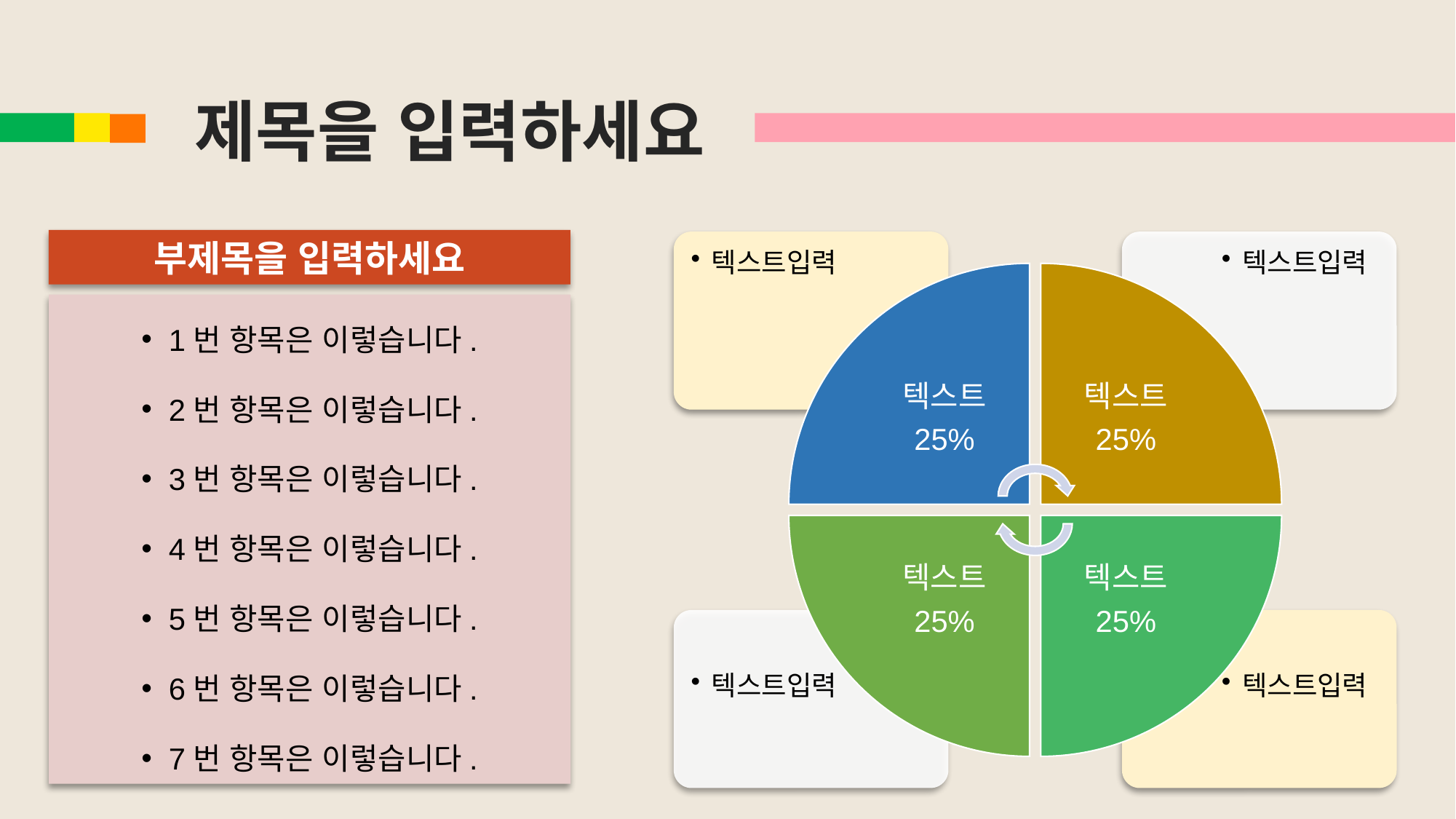

제목을 입력하세요

부제목을 입력하세요
텍스트입력
텍스트입력
텍스트입력
텍스트입력
텍스트
25%
텍스트
25%
텍스트
25%
텍스트
25%
1번 항목은 이렇습니다.
2번 항목은 이렇습니다.
3번 항목은 이렇습니다.
4번 항목은 이렇습니다.
5번 항목은 이렇습니다.
6번 항목은 이렇습니다.
7번 항목은 이렇습니다.